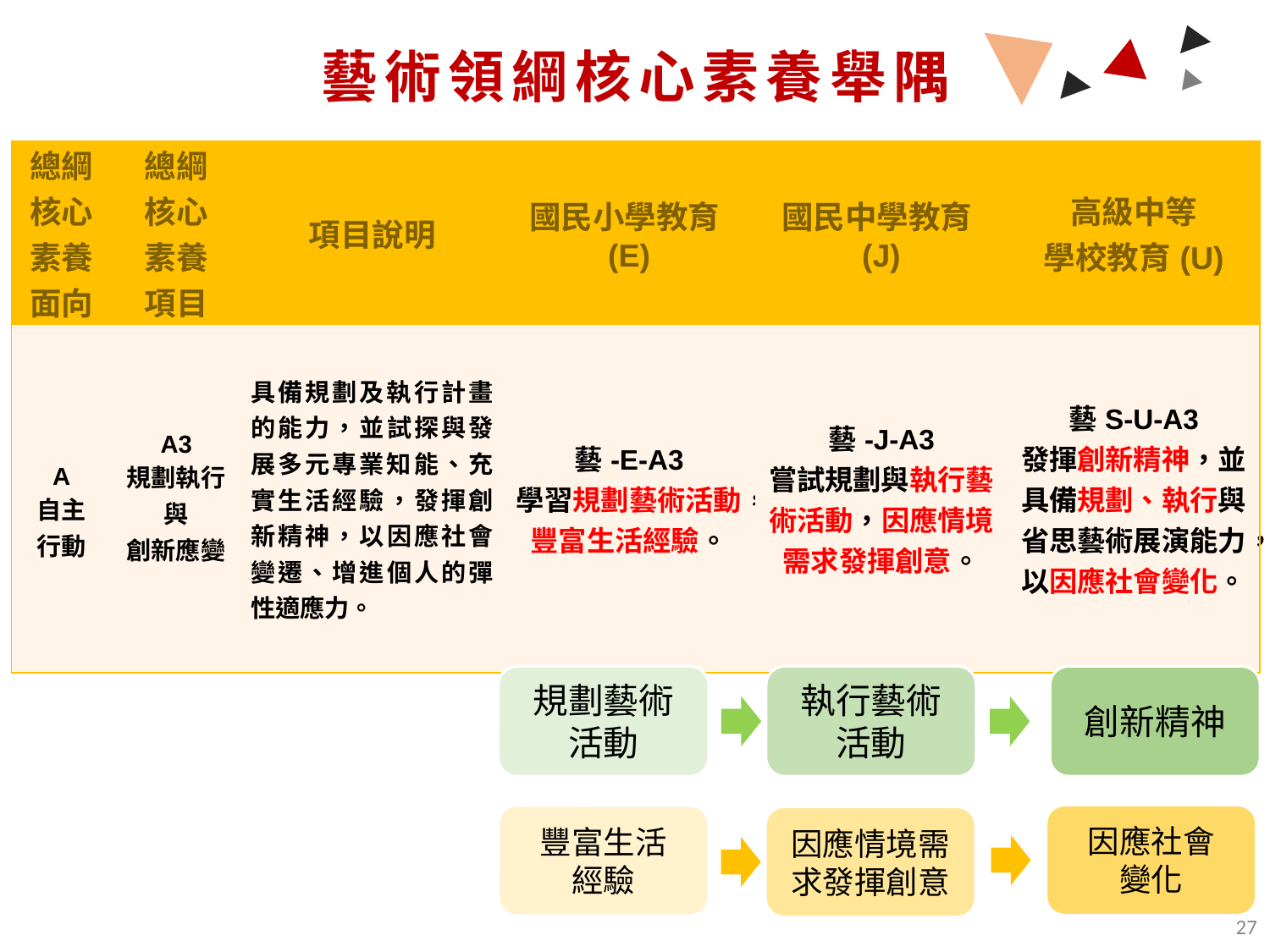

# 藝術領綱核心素養舉隅

| 總綱核心素養面向 | 總綱 核心 素養 項目 | 項目說明 | 國民小學教育(E) | 國民中學教育(J) | 高級中等 學校教育(U) |
| --- | --- | --- | --- | --- | --- |
| A 自主 行動 | A3 規劃執行 與 創新應變 | 具備規劃及執行計畫的能力，並試探與發展多元專業知能、充實生活經驗，發揮創新精神，以因應社會變遷、增進個人的彈性適應力。 | 藝-E-A3 學習規劃藝術活動，豐富生活經驗。 | 藝-J-A3 嘗試規劃與執行藝術活動，因應情境需求發揮創意。 | 藝S-U-A3 發揮創新精神，並具備規劃、執行與省思藝術展演能力，以因應社會變化。 |
規劃藝術活動
執行藝術活動
創新精神

因應社會
變化
豐富生活
經驗
因應情境需求發揮創意

27